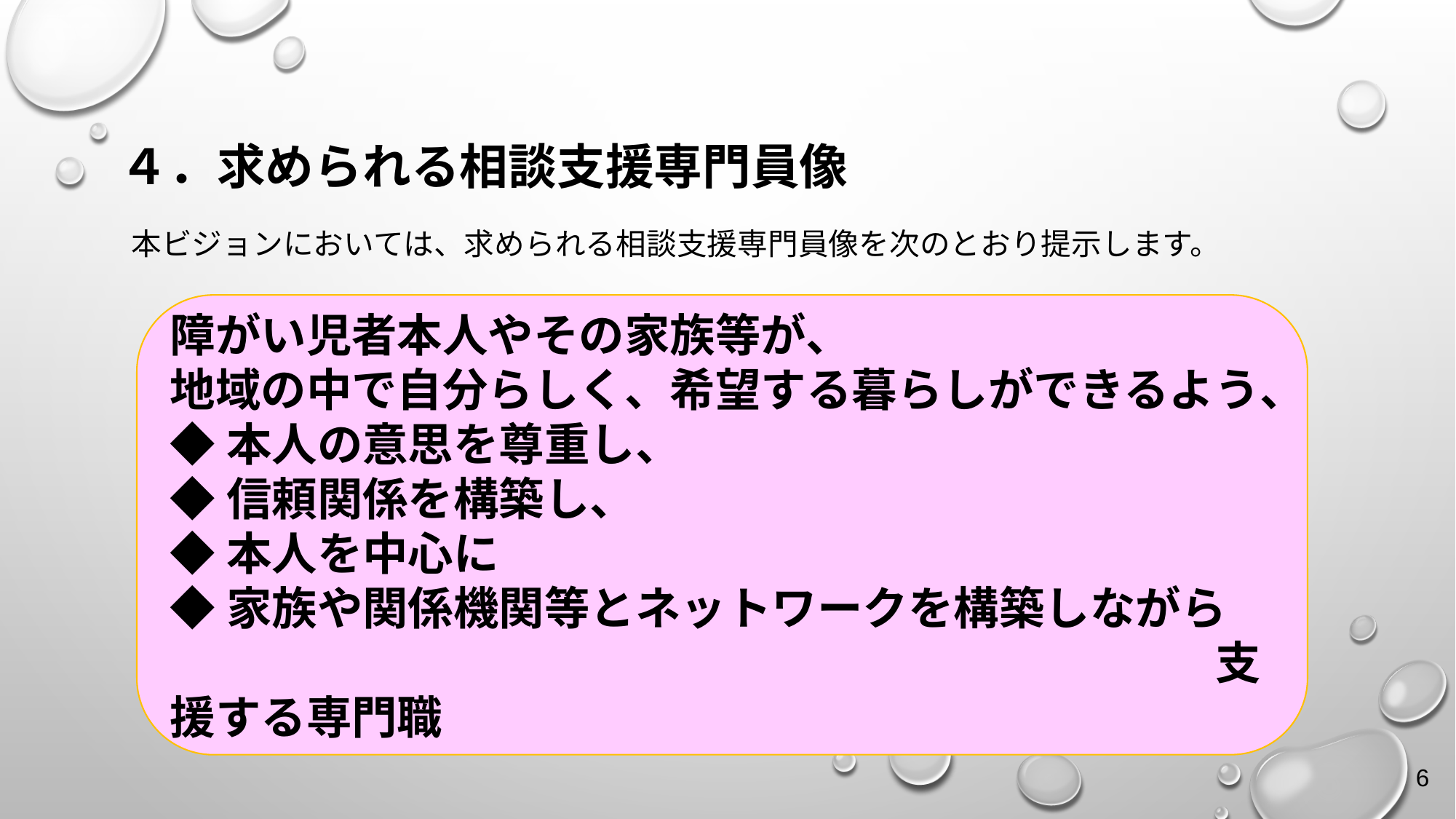

# ４．求められる相談支援専門員像
本ビジョンにおいては、求められる相談支援専門員像を次のとおり提示します。
障がい児者本人やその家族等が、
地域の中で自分らしく、希望する暮らしができるよう、
◆本人の意思を尊重し、
◆信頼関係を構築し、
◆本人を中心に
◆家族や関係機関等とネットワークを構築しながら
　　　　　　　　　　　　　　　　　　　　　　　支援する専門職
6